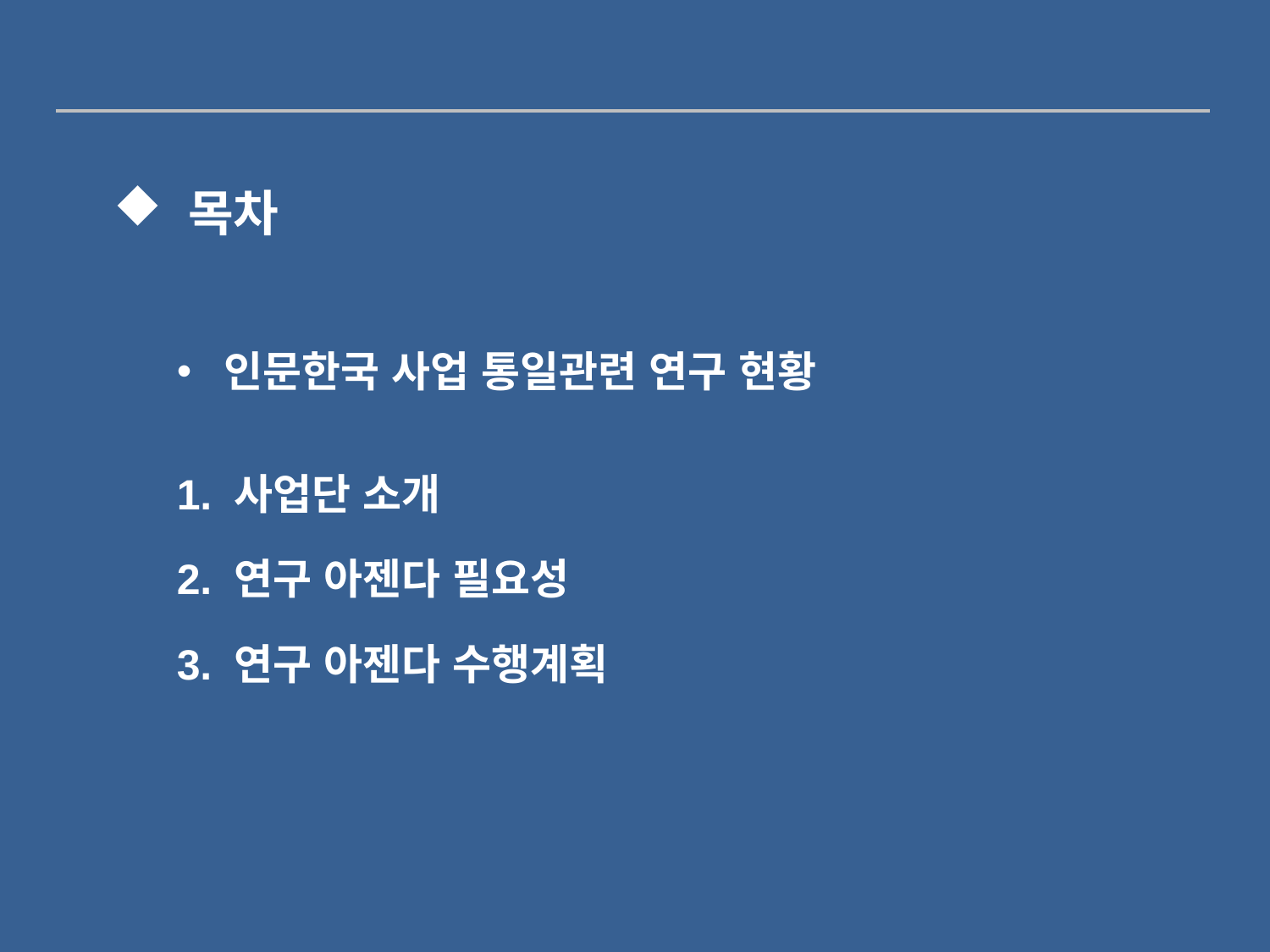

목차

인문한국 사업 통일관련 연구 현황

1. 사업단 소개

2. 연구 아젠다 필요성

3. 연구 아젠다 수행계획